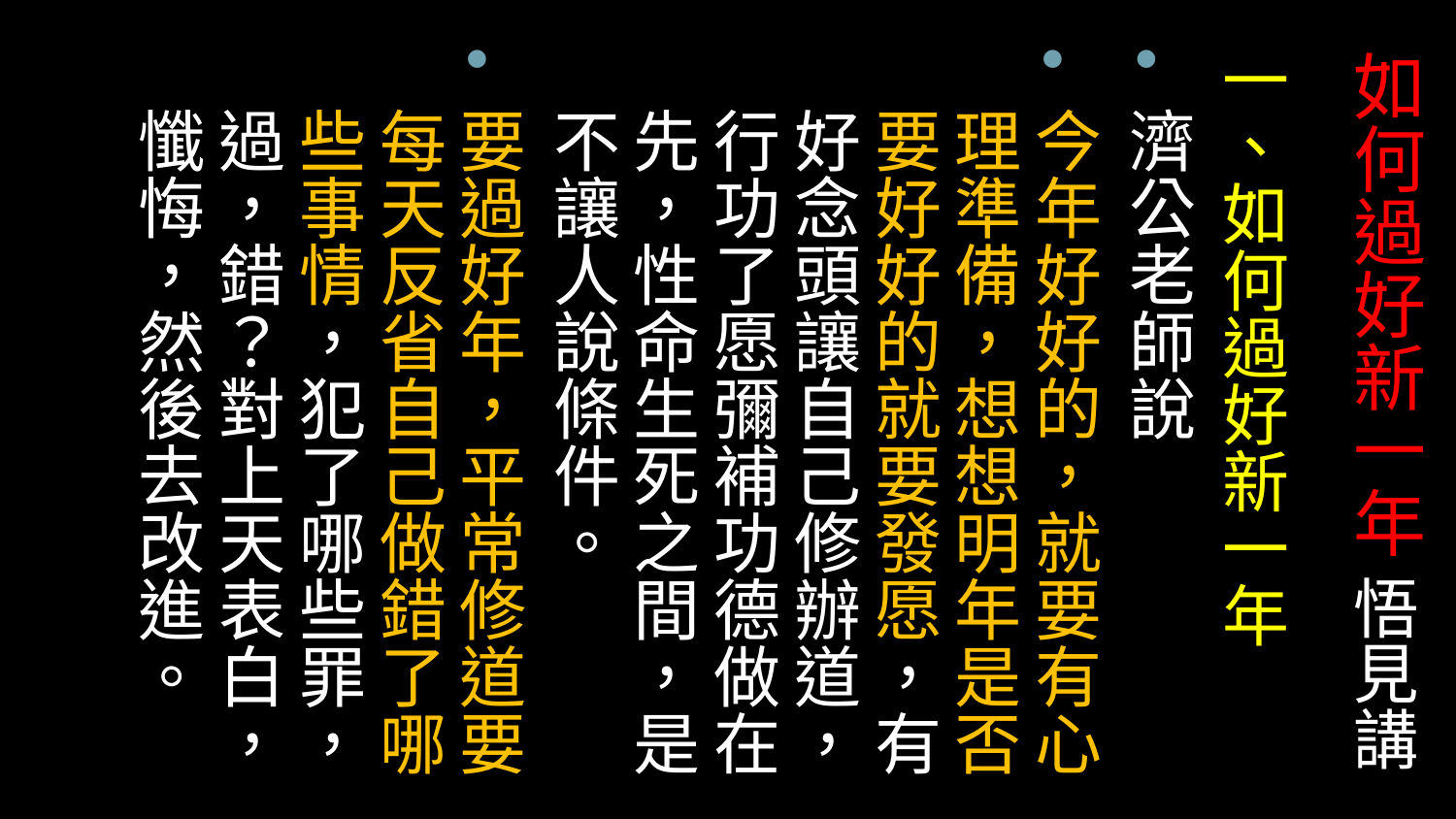

一、如何過好新一年
濟公老師說
今年好好的，就要有心理準備，想想明年是否要好好的就要發愿，有好念頭讓自己修辦道，行功了愿彌補功德做在先，性命生死之間，是不讓人說條件。
要過好年，平常修道要每天反省自己做錯了哪些事情，犯了哪些罪，過，錯？對上天表白，懺悔，然後去改進。

# 如何過好新一年 悟見講